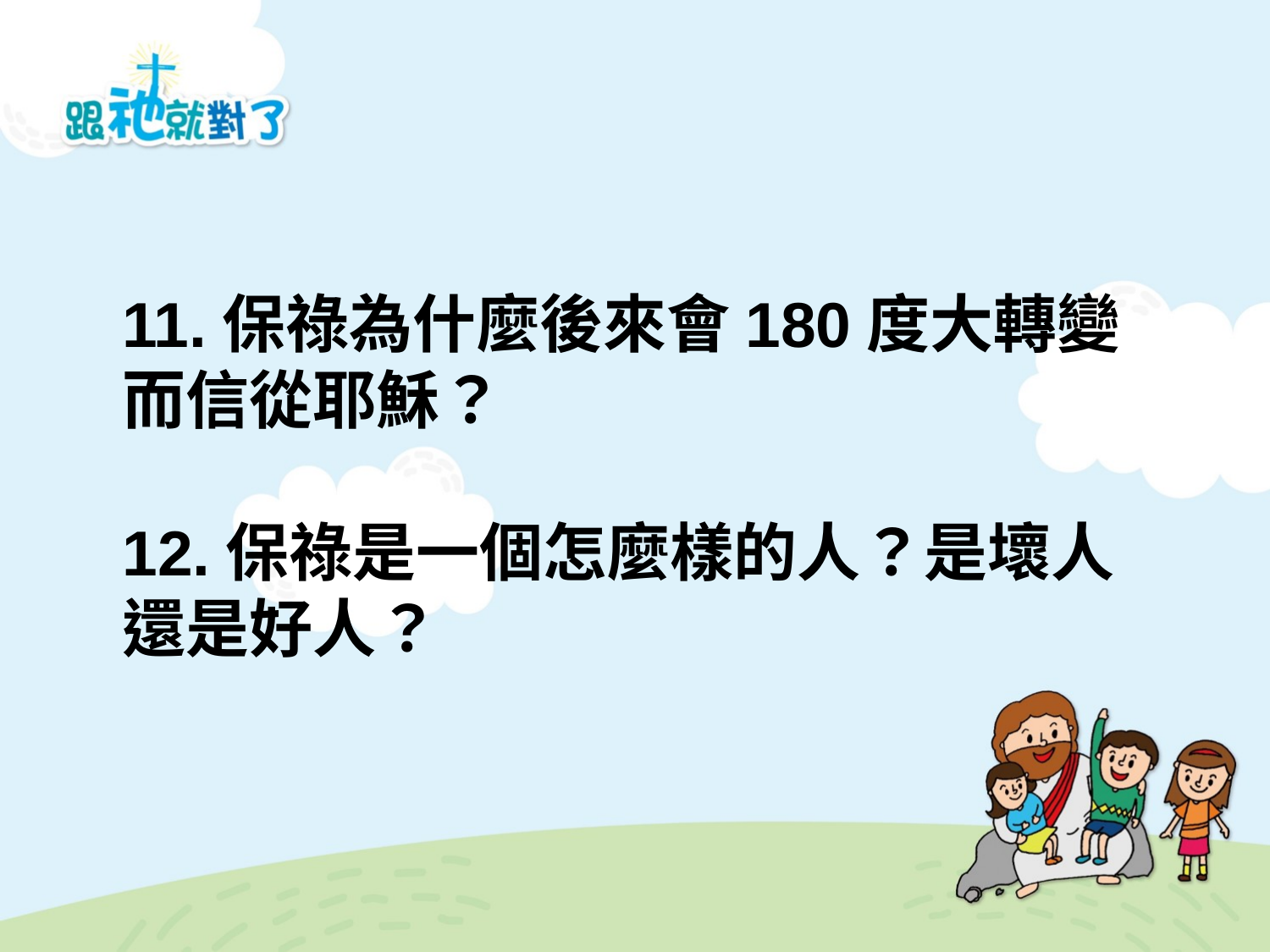

11.保祿為什麼後來會180度大轉變而信從耶穌？

12.保祿是一個怎麼樣的人？是壞人還是好人？